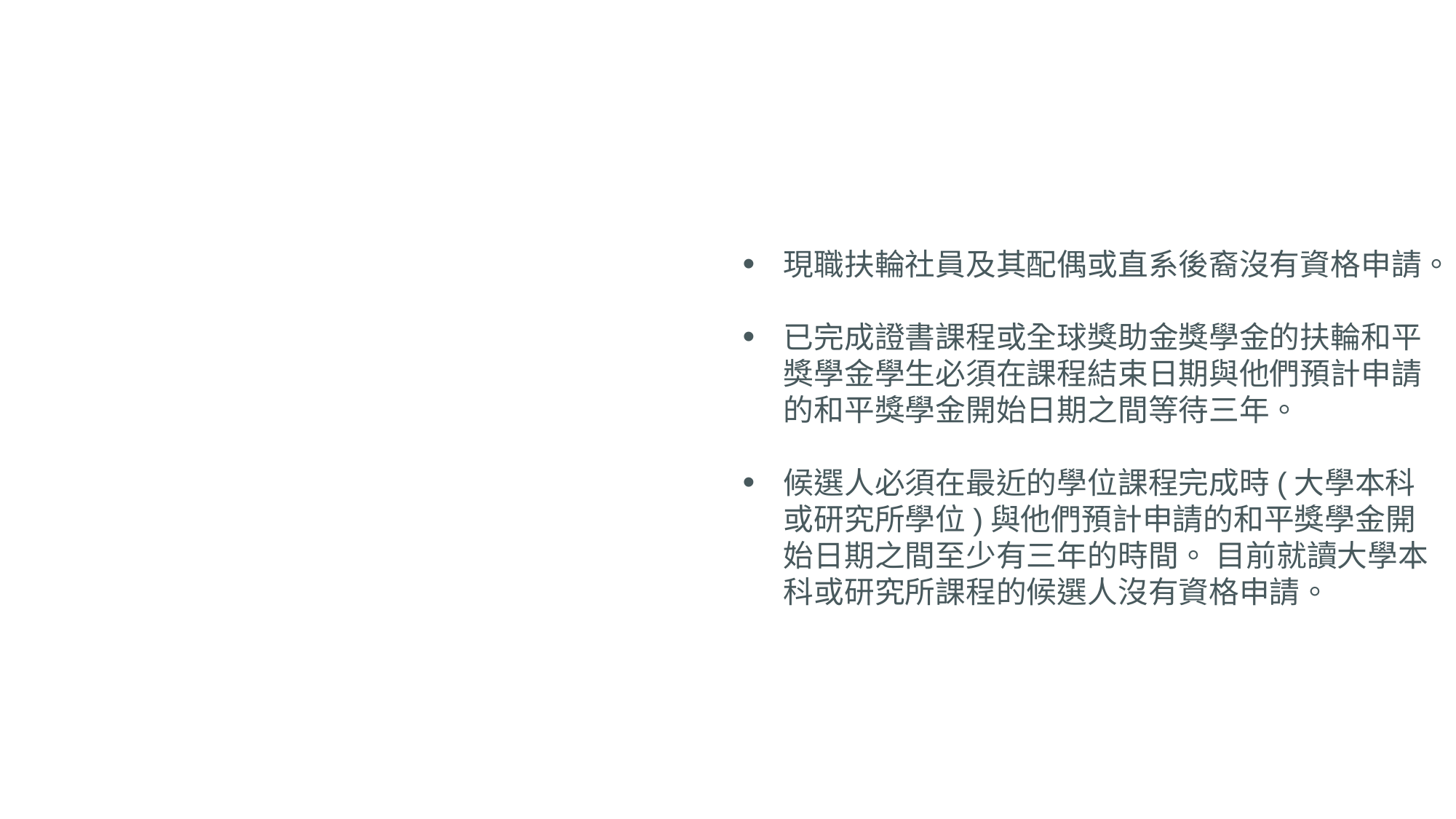

現職扶輪社員及其配偶或直系後裔沒有資格申請。

已完成證書課程或全球獎助金獎學金的扶輪和平獎學金學生必須在課程結束日期與他們預計申請的和平獎學金開始日期之間等待三年。

候選人必須在最近的學位課程完成時(大學本科或研究所學位)與他們預計申請的和平獎學金開始日期之間至少有三年的時間。 目前就讀大學本科或研究所課程的候選人沒有資格申請。

資格限制